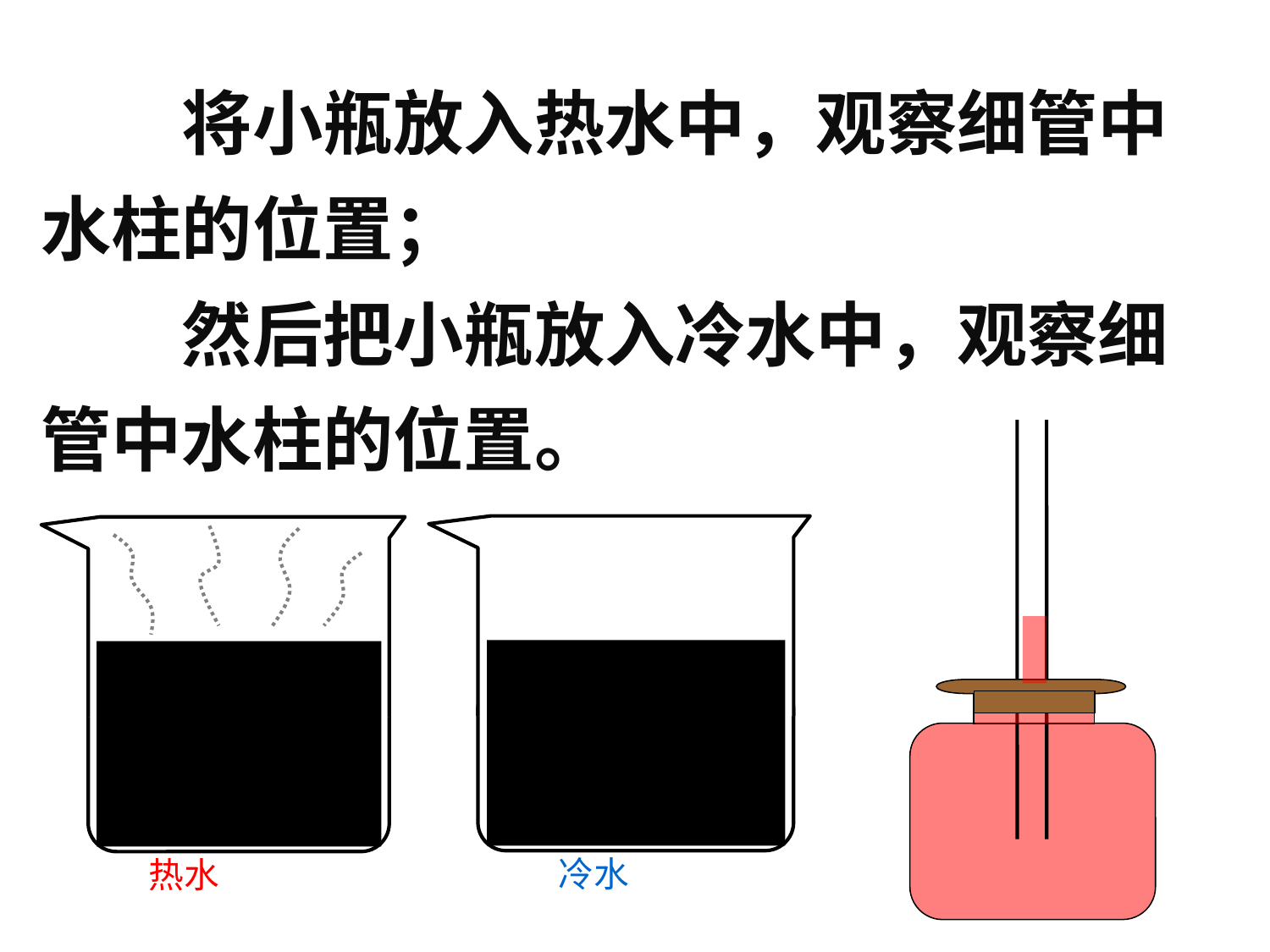

将小瓶放入热水中，观察细管中水柱的位置；
　　然后把小瓶放入冷水中，观察细管中水柱的位置。

冷水

热水